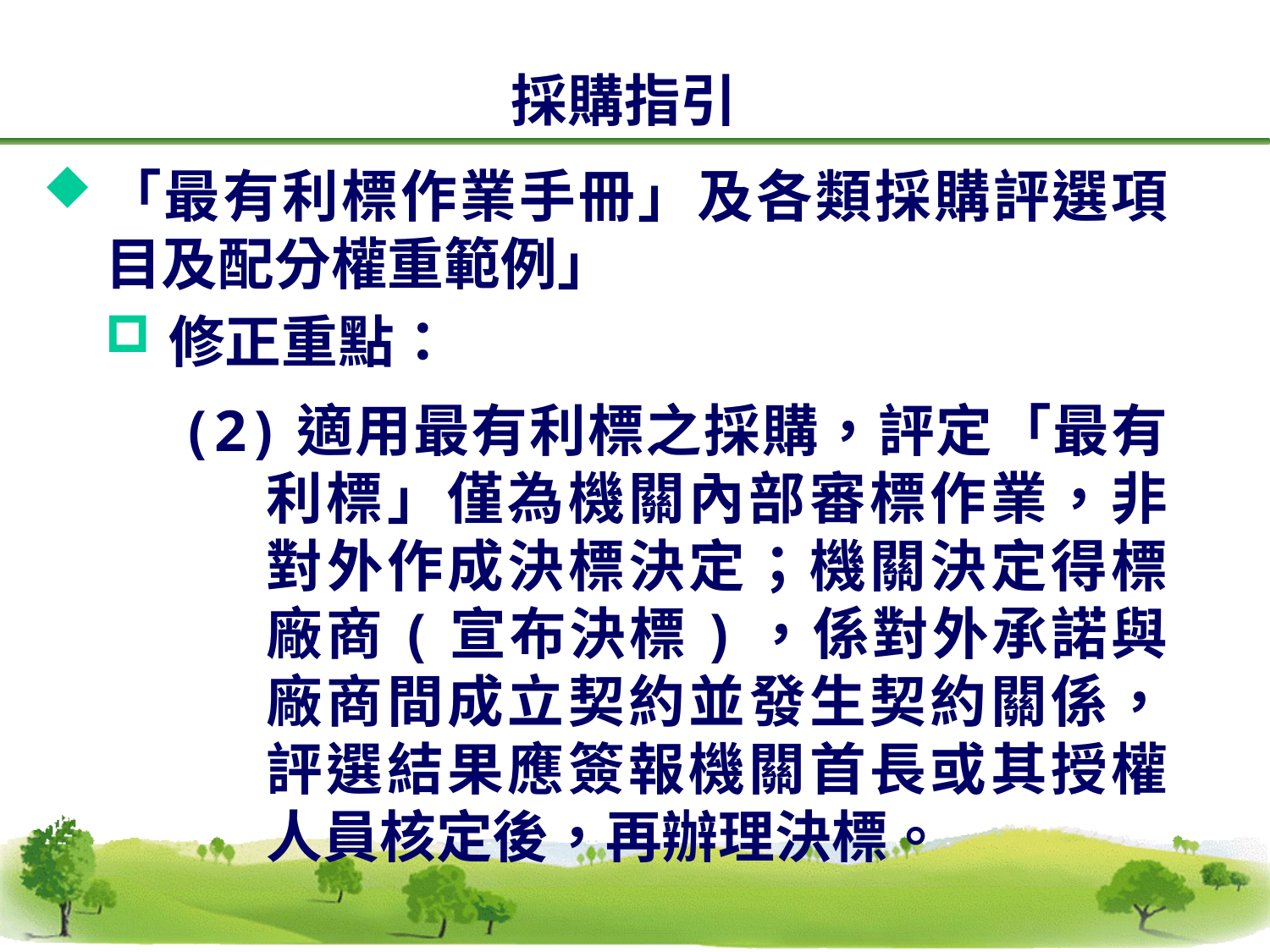

採購指引
「最有利標作業手冊」及各類採購評選項目及配分權重範例」
修正重點：
(2)適用最有利標之採購，評定「最有利標」僅為機關內部審標作業，非對外作成決標決定；機關決定得標廠商(宣布決標)，係對外承諾與廠商間成立契約並發生契約關係，評選結果應簽報機關首長或其授權人員核定後，再辦理決標。